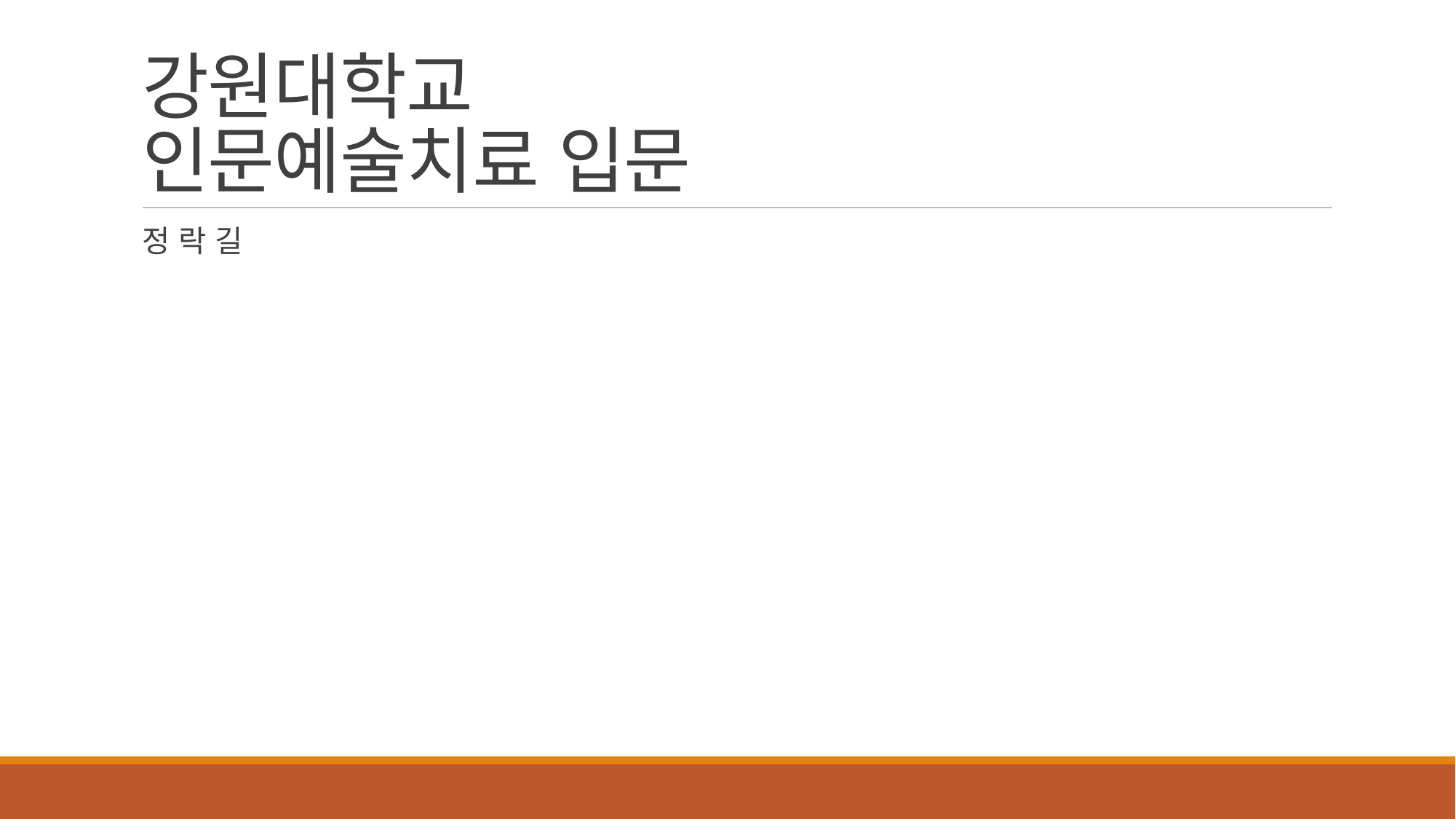

# 강원대학교 인문예술치료 입문
정 락 길